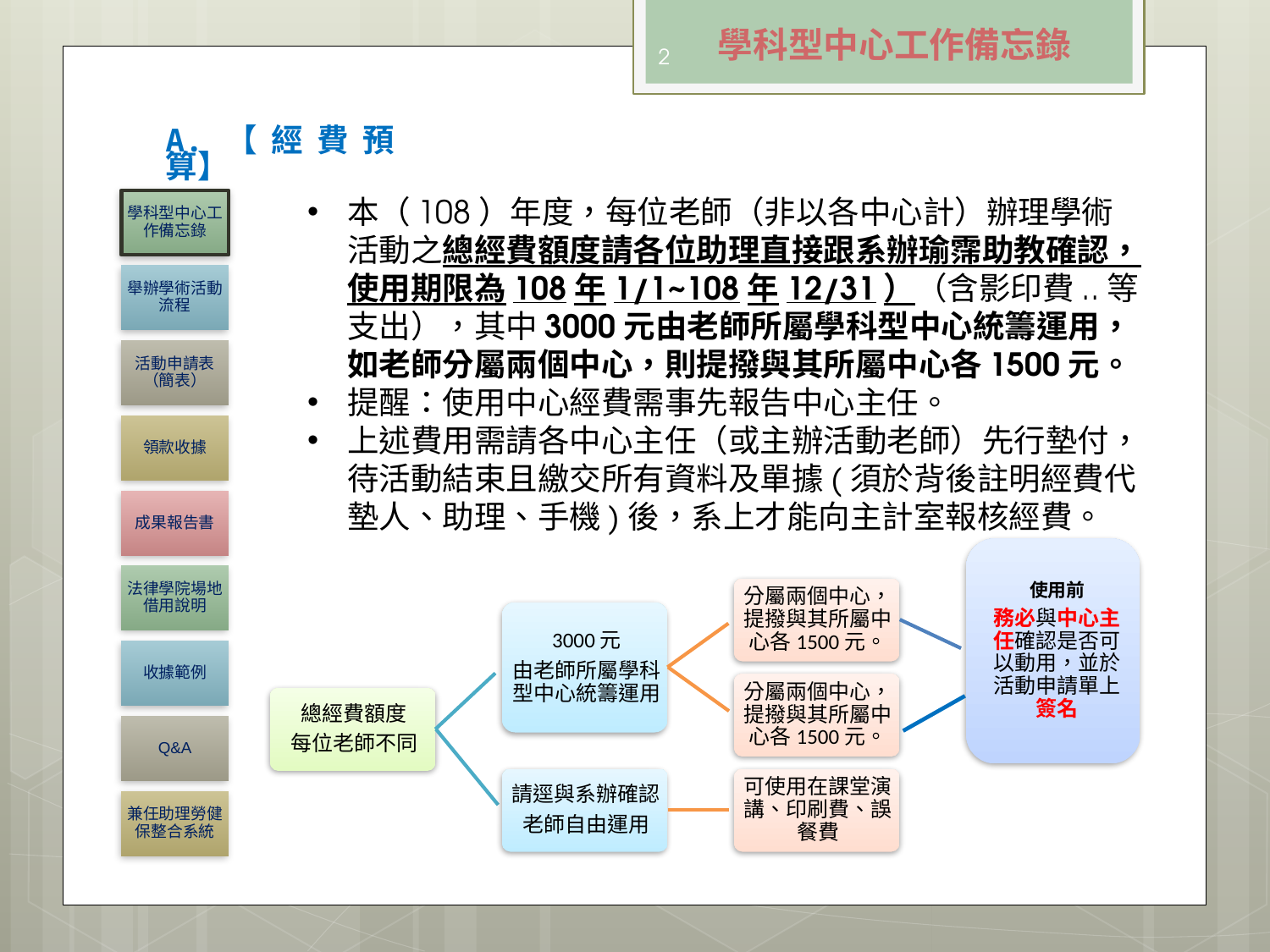

學科型中心工作備忘錄
2
A.【經費預算】
本（108）年度，每位老師（非以各中心計）辦理學術活動之總經費額度請各位助理直接跟系辦瑜霈助教確認，使用期限為108年1/1~108年12/31）（含影印費..等支出），其中3000元由老師所屬學科型中心統籌運用，如老師分屬兩個中心，則提撥與其所屬中心各1500元。
提醒：使用中心經費需事先報告中心主任。
上述費用需請各中心主任（或主辦活動老師）先行墊付，待活動結束且繳交所有資料及單據(須於背後註明經費代墊人、助理、手機)後，系上才能向主計室報核經費。
學科型中心工作備忘錄
舉辦學術活動流程
活動申請表（簡表）
領款收據
成果報告書
法律學院場地借用說明
收據範例
Q&A
兼任助理勞健保整合系統
總經費額度
每位老師不同

3000元
由老師所屬學科型中心統籌運用

分屬兩個中心，提撥與其所屬中心各1500元。

使用前
務必與中心主任確認是否可以動用，並於活動申請單上簽名

分屬兩個中心，提撥與其所屬中心各1500元。

請逕與系辦確認
老師自由運用

可使用在課堂演講、印刷費、誤餐費